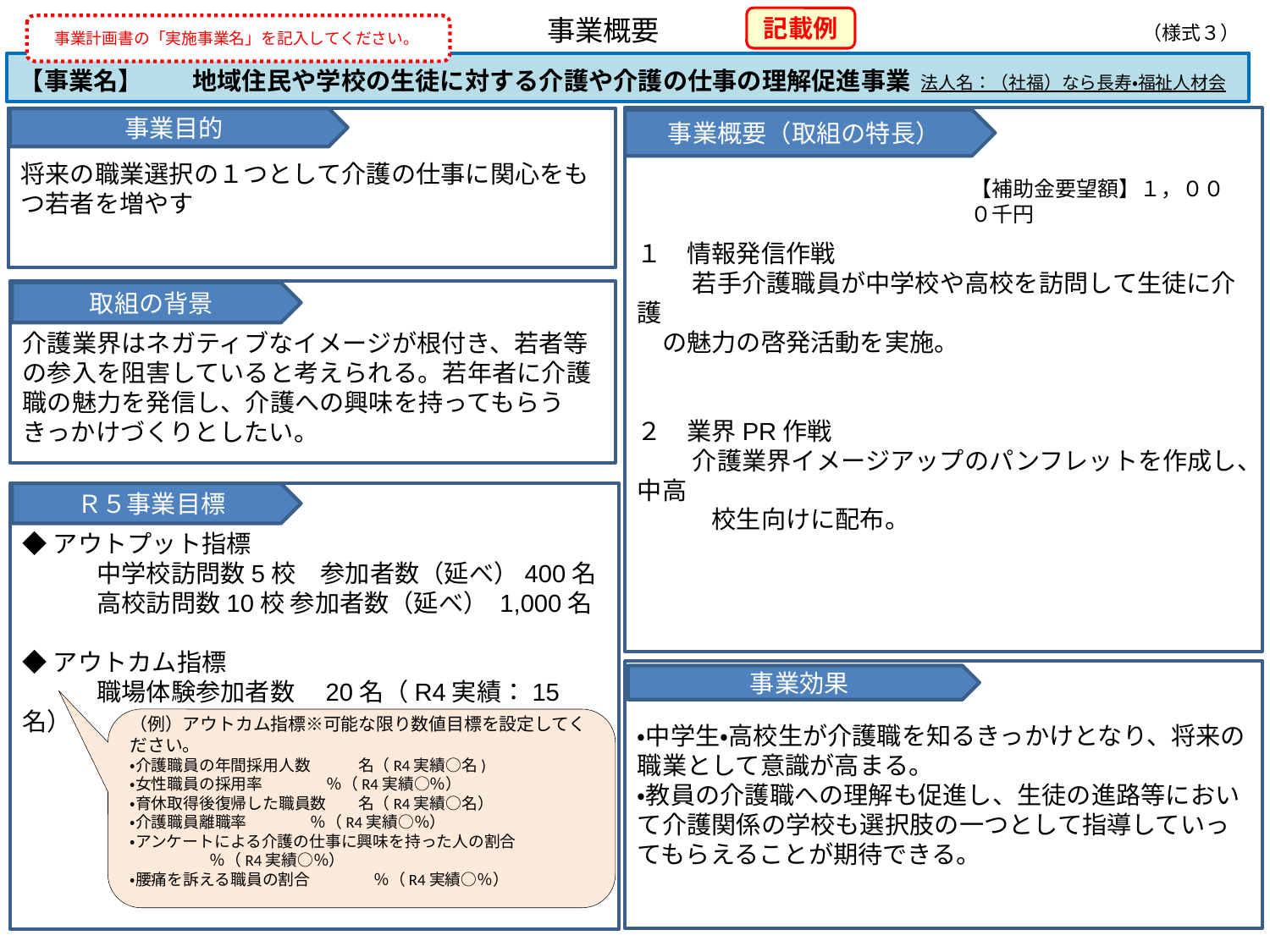

事業概要
記載例
（様式３）
事業計画書の「実施事業名」を記入してください。
【事業名】　　地域住民や学校の生徒に対する介護や介護の仕事の理解促進事業
法人名：（社福）なら長寿・福祉人材会

１　情報発信作戦
　　 若手介護職員が中学校や高校を訪問して生徒に介護
　の魅力の啓発活動を実施。

２　業界PR作戦
　　 介護業界イメージアップのパンフレットを作成し、中高
　　　校生向けに配布。

将来の職業選択の１つとして介護の仕事に関心をもつ若者を増やす
事業目的
事業概要（取組の特長）
【補助金要望額】１，０００千円

介護業界はネガティブなイメージが根付き、若者等の参入を阻害していると考えられる。若年者に介護職の魅力を発信し、介護への興味を持ってもらうきっかけづくりとしたい。
取組の背景
◆アウトプット指標
　　　中学校訪問数5校　参加者数（延べ）400名
　　　高校訪問数10校 参加者数（延べ） 1,000名
◆アウトカム指標
　　　職場体験参加者数　20名（R4実績：15名）

Ｒ５事業目標
・中学生・高校生が介護職を知るきっかけとなり、将来の職業として意識が高まる。
・教員の介護職への理解も促進し、生徒の進路等において介護関係の学校も選択肢の一つとして指導していってもらえることが期待できる。
事業効果

（例）アウトカム指標※可能な限り数値目標を設定してください。
・介護職員の年間採用人数　　　名（R4実績○名)
・女性職員の採用率　　　　％（R4実績○％）
・育休取得後復帰した職員数　　名（R4実績○名）
・介護職員離職率　　　　％（R4実績○％）
・アンケートによる介護の仕事に興味を持った人の割合
　　　　　％（R4実績○％）
・腰痛を訴える職員の割合　　　　％（R4実績○％）